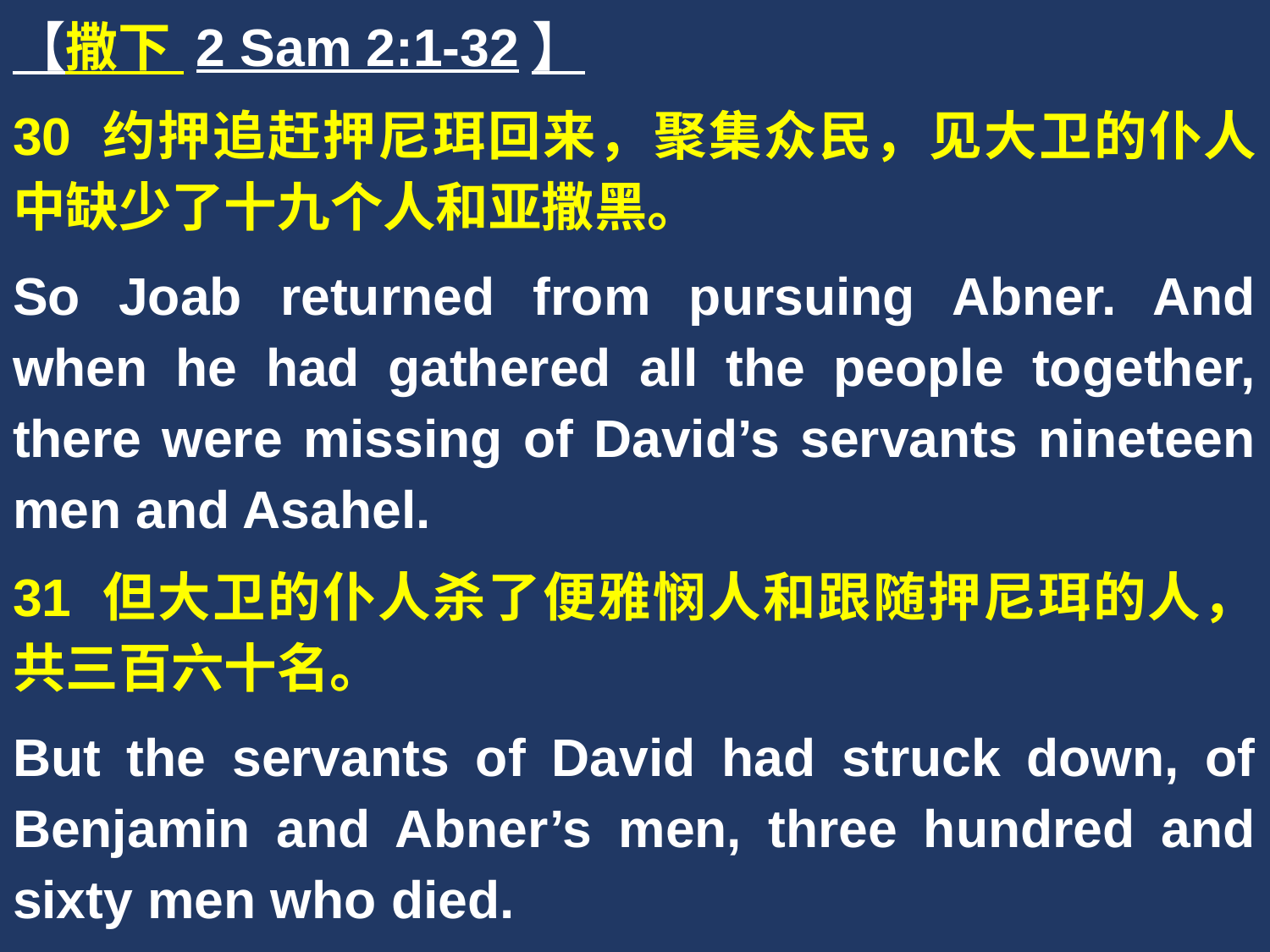

【撒下 2 Sam 2:1-32】
30 约押追赶押尼珥回来，聚集众民，见大卫的仆人中缺少了十九个人和亚撒黑。
So Joab returned from pursuing Abner. And when he had gathered all the people together, there were missing of David’s servants nineteen men and Asahel.
31 但大卫的仆人杀了便雅悯人和跟随押尼珥的人，共三百六十名。
But the servants of David had struck down, of Benjamin and Abner’s men, three hundred and sixty men who died.